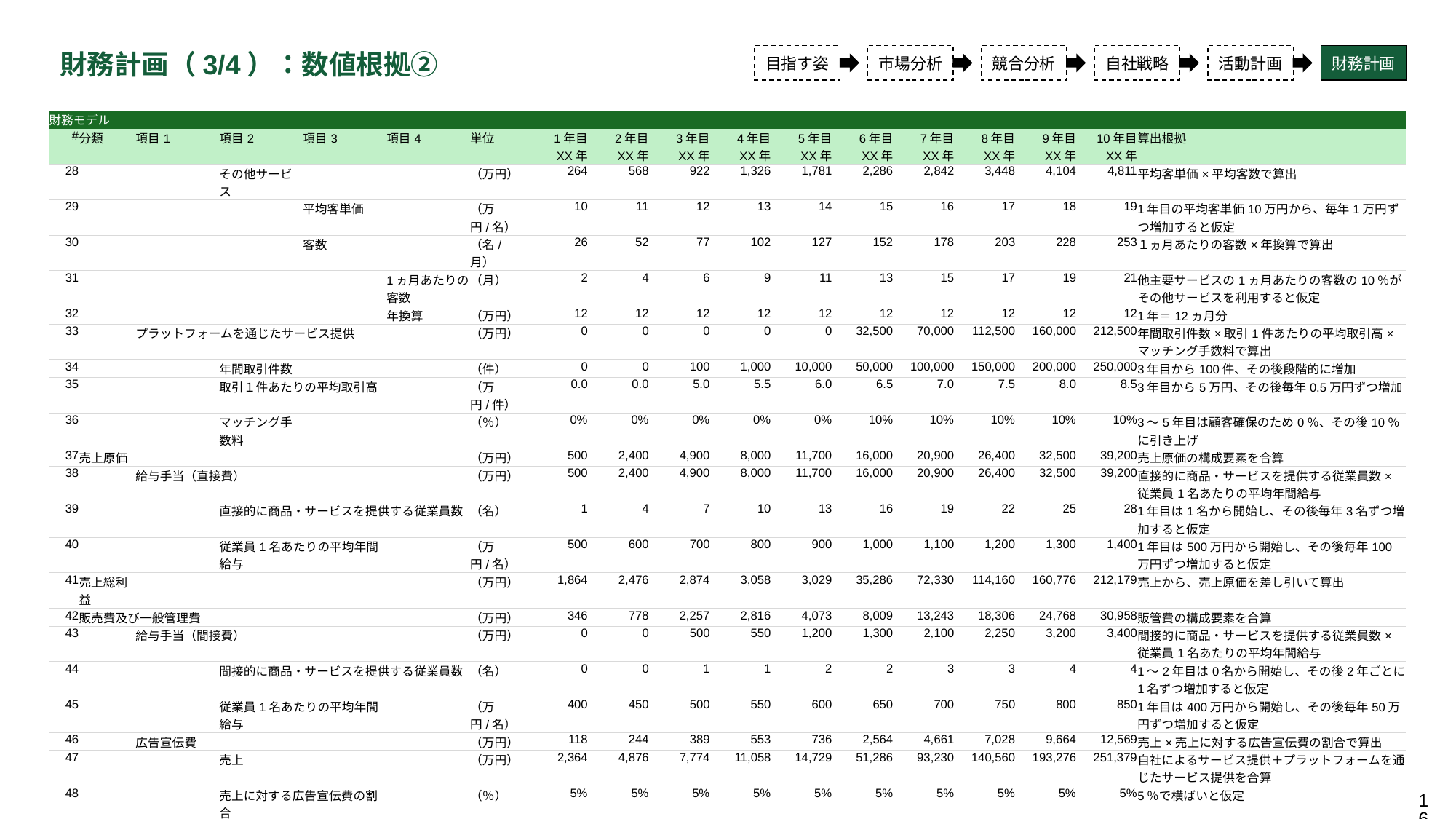

財務計画（3/4）：数値根拠②
目指す姿

市場分析

競合分析

自社戦略

活動計画

財務計画
| 財務モデル |  |  |  |  |  |  |  |  |  |  |  |  |  |  |  |  |  |
| --- | --- | --- | --- | --- | --- | --- | --- | --- | --- | --- | --- | --- | --- | --- | --- | --- | --- |
| # | 分類 | 項目1 | 項目2 | 項目3 | 項目4 | 単位 | 1年目 XX年 | 2年目 XX年 | 3年目 XX年 | 4年目 XX年 | 5年目 XX年 | 6年目 XX年 | 7年目 XX年 | 8年目 XX年 | 9年目 XX年 | 10年目 XX年 | 算出根拠 |
| 28 |  |  | その他サービス |  |  | （万円） | 264 | 568 | 922 | 1,326 | 1,781 | 2,286 | 2,842 | 3,448 | 4,104 | 4,811 | 平均客単価×平均客数で算出 |
| 29 |  |  |  | 平均客単価 |  | （万円/名） | 10 | 11 | 12 | 13 | 14 | 15 | 16 | 17 | 18 | 19 | 1年目の平均客単価10万円から、毎年1万円ずつ増加すると仮定 |
| 30 |  |  |  | 客数 |  | （名/月） | 26 | 52 | 77 | 102 | 127 | 152 | 178 | 203 | 228 | 253 | １ヵ月あたりの客数×年換算で算出 |
| 31 |  |  |  |  | 1ヵ月あたりの客数 | （月） | 2 | 4 | 6 | 9 | 11 | 13 | 15 | 17 | 19 | 21 | 他主要サービスの1ヵ月あたりの客数の10％がその他サービスを利用すると仮定 |
| 32 |  |  |  |  | 年換算 | （万円） | 12 | 12 | 12 | 12 | 12 | 12 | 12 | 12 | 12 | 12 | 1年＝12ヵ月分 |
| 33 |  | プラットフォームを通じたサービス提供 |  |  |  | （万円） | 0 | 0 | 0 | 0 | 0 | 32,500 | 70,000 | 112,500 | 160,000 | 212,500 | 年間取引件数×取引1件あたりの平均取引高×マッチング手数料で算出 |
| 34 |  |  | 年間取引件数 |  |  | （件） | 0 | 0 | 100 | 1,000 | 10,000 | 50,000 | 100,000 | 150,000 | 200,000 | 250,000 | 3年目から100件、その後段階的に増加 |
| 35 |  |  | 取引１件あたりの平均取引高 |  |  | （万円/件） | 0.0 | 0.0 | 5.0 | 5.5 | 6.0 | 6.5 | 7.0 | 7.5 | 8.0 | 8.5 | 3年目から5万円、その後毎年0.5万円ずつ増加 |
| 36 |  |  | マッチング手数料 |  |  | （％） | 0% | 0% | 0% | 0% | 0% | 10% | 10% | 10% | 10% | 10% | 3～5年目は顧客確保のため0％、その後10％に引き上げ |
| 37 | 売上原価 |  |  |  |  | （万円） | 500 | 2,400 | 4,900 | 8,000 | 11,700 | 16,000 | 20,900 | 26,400 | 32,500 | 39,200 | 売上原価の構成要素を合算 |
| 38 |  | 給与手当（直接費） |  |  |  | （万円） | 500 | 2,400 | 4,900 | 8,000 | 11,700 | 16,000 | 20,900 | 26,400 | 32,500 | 39,200 | 直接的に商品・サービスを提供する従業員数×従業員1名あたりの平均年間給与 |
| 39 |  |  | 直接的に商品・サービスを提供する従業員数 |  |  | （名） | 1 | 4 | 7 | 10 | 13 | 16 | 19 | 22 | 25 | 28 | 1年目は1名から開始し、その後毎年3名ずつ増加すると仮定 |
| 40 |  |  | 従業員1名あたりの平均年間給与 |  |  | （万円/名） | 500 | 600 | 700 | 800 | 900 | 1,000 | 1,100 | 1,200 | 1,300 | 1,400 | 1年目は500万円から開始し、その後毎年100万円ずつ増加すると仮定 |
| 41 | 売上総利益 |  |  |  |  | （万円） | 1,864 | 2,476 | 2,874 | 3,058 | 3,029 | 35,286 | 72,330 | 114,160 | 160,776 | 212,179 | 売上から、売上原価を差し引いて算出 |
| 42 | 販売費及び一般管理費 |  |  |  |  | （万円） | 346 | 778 | 2,257 | 2,816 | 4,073 | 8,009 | 13,243 | 18,306 | 24,768 | 30,958 | 販管費の構成要素を合算 |
| 43 |  | 給与手当（間接費） |  |  |  | （万円） | 0 | 0 | 500 | 550 | 1,200 | 1,300 | 2,100 | 2,250 | 3,200 | 3,400 | 間接的に商品・サービスを提供する従業員数×従業員1名あたりの平均年間給与 |
| 44 |  |  | 間接的に商品・サービスを提供する従業員数 |  |  | （名） | 0 | 0 | 1 | 1 | 2 | 2 | 3 | 3 | 4 | 4 | 1～2年目は0名から開始し、その後2年ごとに1名ずつ増加すると仮定 |
| 45 |  |  | 従業員1名あたりの平均年間給与 |  |  | （万円/名） | 400 | 450 | 500 | 550 | 600 | 650 | 700 | 750 | 800 | 850 | 1年目は400万円から開始し、その後毎年50万円ずつ増加すると仮定 |
| 46 |  | 広告宣伝費 |  |  |  | （万円） | 118 | 244 | 389 | 553 | 736 | 2,564 | 4,661 | 7,028 | 9,664 | 12,569 | 売上×売上に対する広告宣伝費の割合で算出 |
| 47 |  |  | 売上 |  |  | （万円） | 2,364 | 4,876 | 7,774 | 11,058 | 14,729 | 51,286 | 93,230 | 140,560 | 193,276 | 251,379 | 自社によるサービス提供＋プラットフォームを通じたサービス提供を合算 |
| 48 |  |  | 売上に対する広告宣伝費の割合 |  |  | （％） | 5% | 5% | 5% | 5% | 5% | 5% | 5% | 5% | 5% | 5% | 5％で横ばいと仮定 |
| 49 |  | 賃料 |  |  |  | （万円） | 60 | 240 | 480 | 660 | 900 | 1,080 | 1,320 | 1,500 | 1,740 | 1,920 | 従業員数×従業員1名あたりの賃料で算出 |
| 50 |  |  | 従業員数 |  |  | （名） | 1 | 4 | 8 | 11 | 15 | 18 | 22 | 25 | 29 | 32 | 直接的・間接的に商品・サービスを提供する従業員数の合算 |
| 51 |  |  | 従業員1名あたりの賃料 |  |  | （万円/名） | 60 | 60 | 60 | 60 | 60 | 60 | 60 | 60 | 60 | 60 | 従業員1名あたりの賃料を年間60万円（5万円×12万円）と仮定 |
16